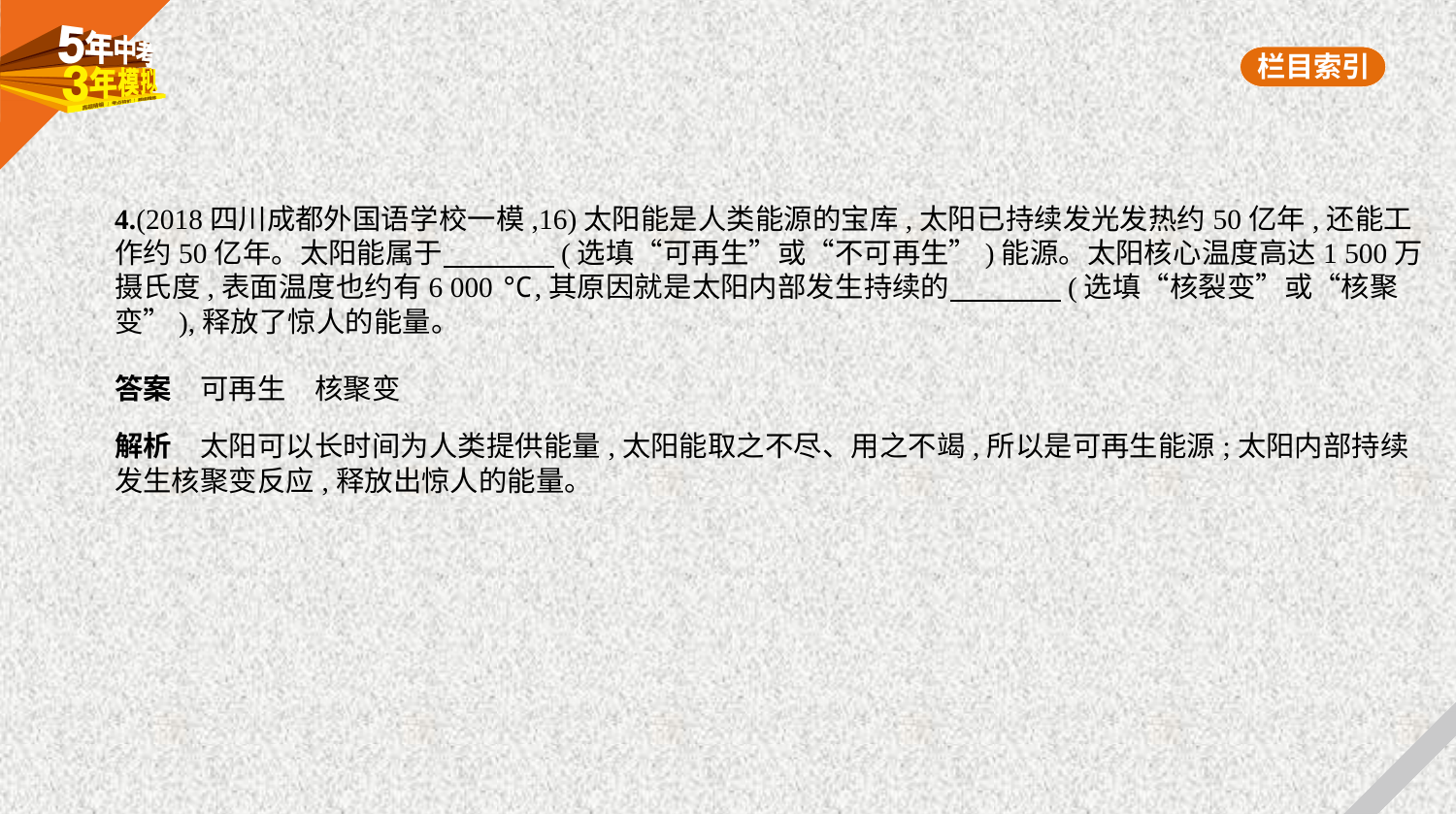

4.(2018四川成都外国语学校一模,16)太阳能是人类能源的宝库,太阳已持续发光发热约50亿年,还能工
作约50亿年。太阳能属于　　　    (选填“可再生”或“不可再生”)能源。太阳核心温度高达1 500万
摄氏度,表面温度也约有6 000 ℃,其原因就是太阳内部发生持续的　　　    (选填“核裂变”或“核聚
变”),释放了惊人的能量。
答案　可再生　核聚变
解析　太阳可以长时间为人类提供能量,太阳能取之不尽、用之不竭,所以是可再生能源;太阳内部持续
发生核聚变反应,释放出惊人的能量。